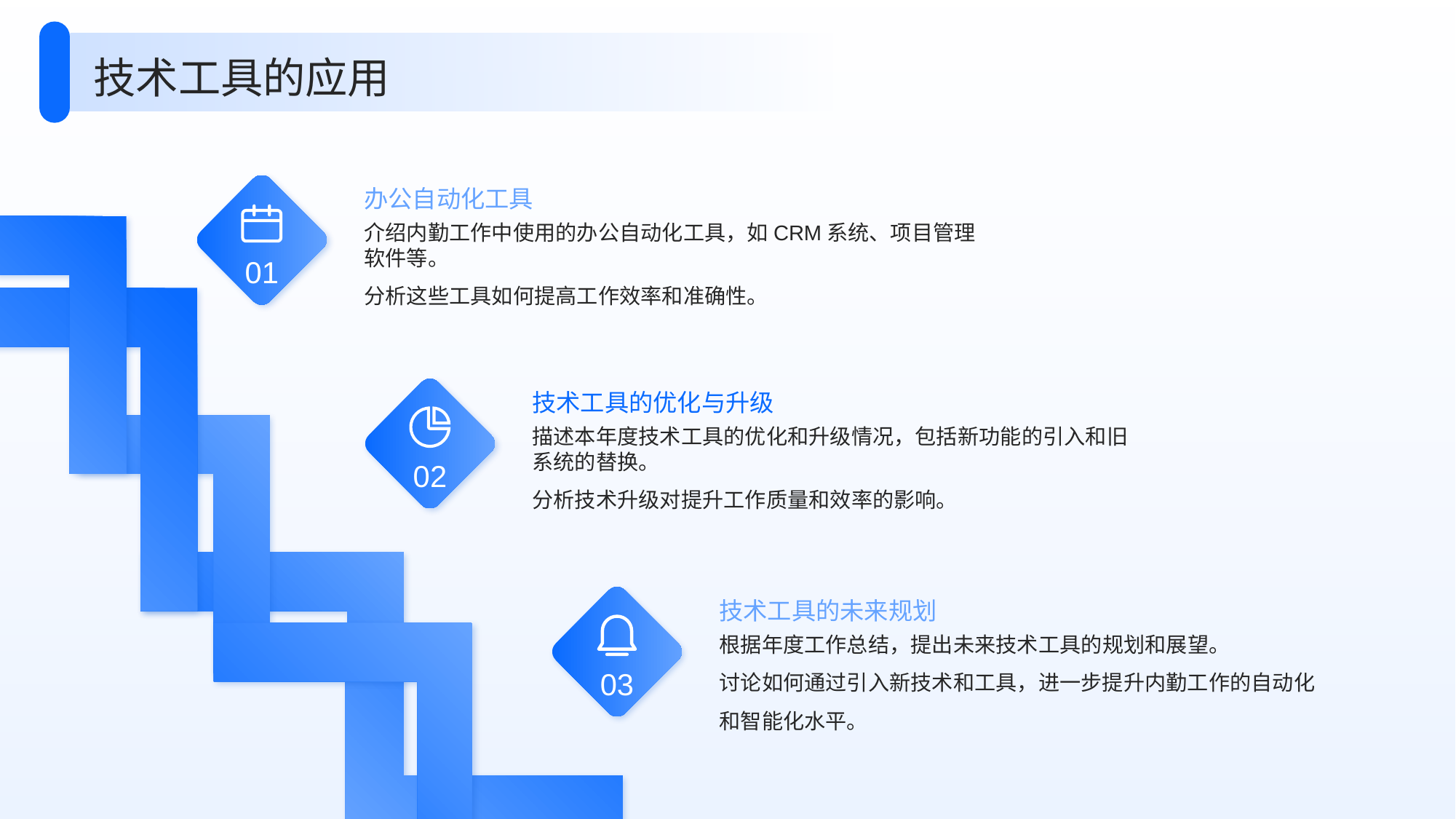

技术工具的应用
办公自动化工具

介绍内勤工作中使用的办公自动化工具，如CRM系统、项目管理软件等。
分析这些工具如何提高工作效率和准确性。
01

技术工具的优化与升级

描述本年度技术工具的优化和升级情况，包括新功能的引入和旧系统的替换。
分析技术升级对提升工作质量和效率的影响。
02

技术工具的未来规划

根据年度工作总结，提出未来技术工具的规划和展望。
讨论如何通过引入新技术和工具，进一步提升内勤工作的自动化和智能化水平。
03